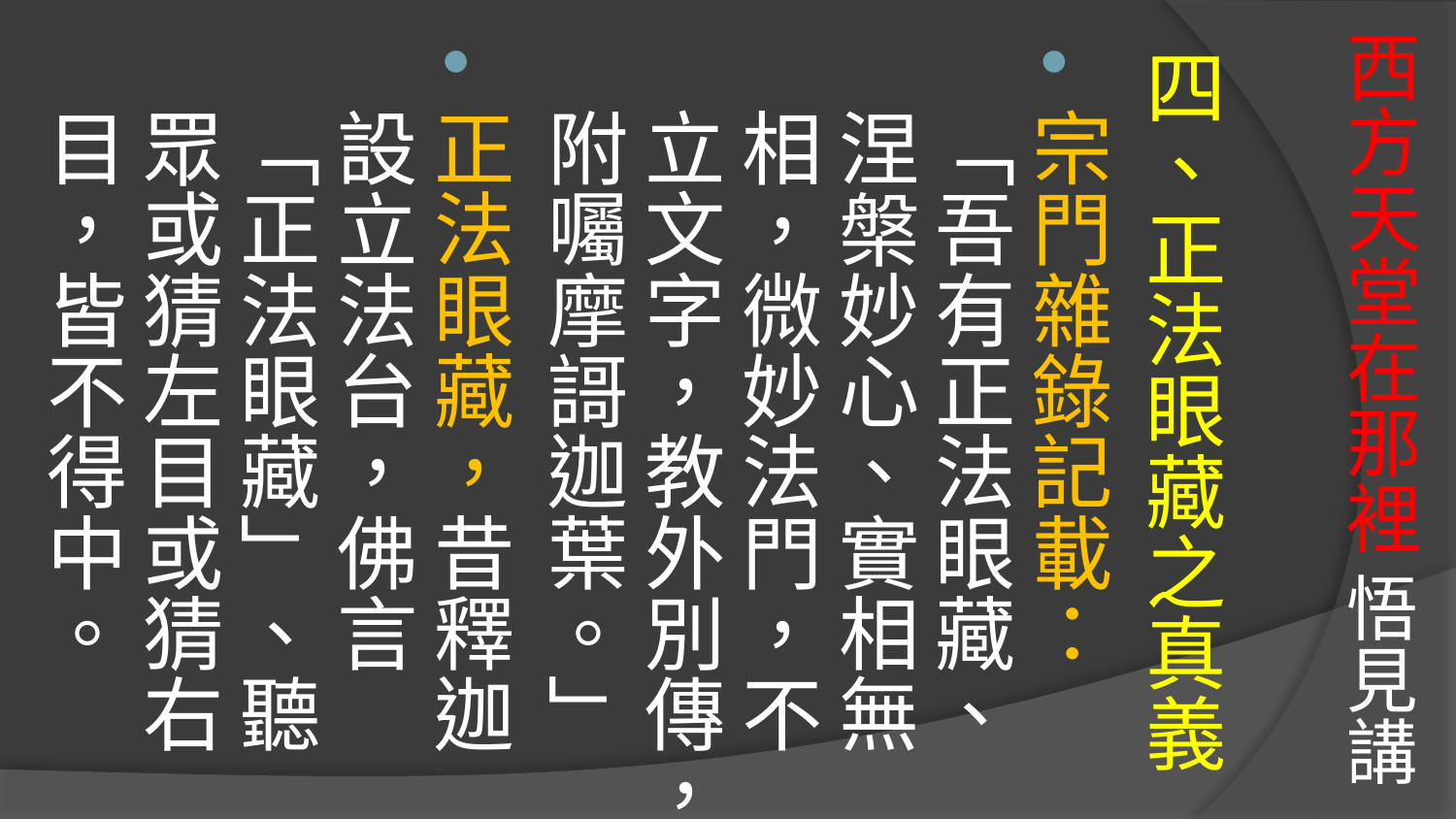

# 西方天堂在那裡 悟見講
四、正法眼藏之真義
宗門雜錄記載：「吾有正法眼藏、涅槃妙心、實相無相，微妙法門，不立文字，教外別傳，附囑摩謌迦葉。」
正法眼藏，昔釋迦設立法台，佛言「正法眼藏」、聽眾或猜左目或猜右目，皆不得中。